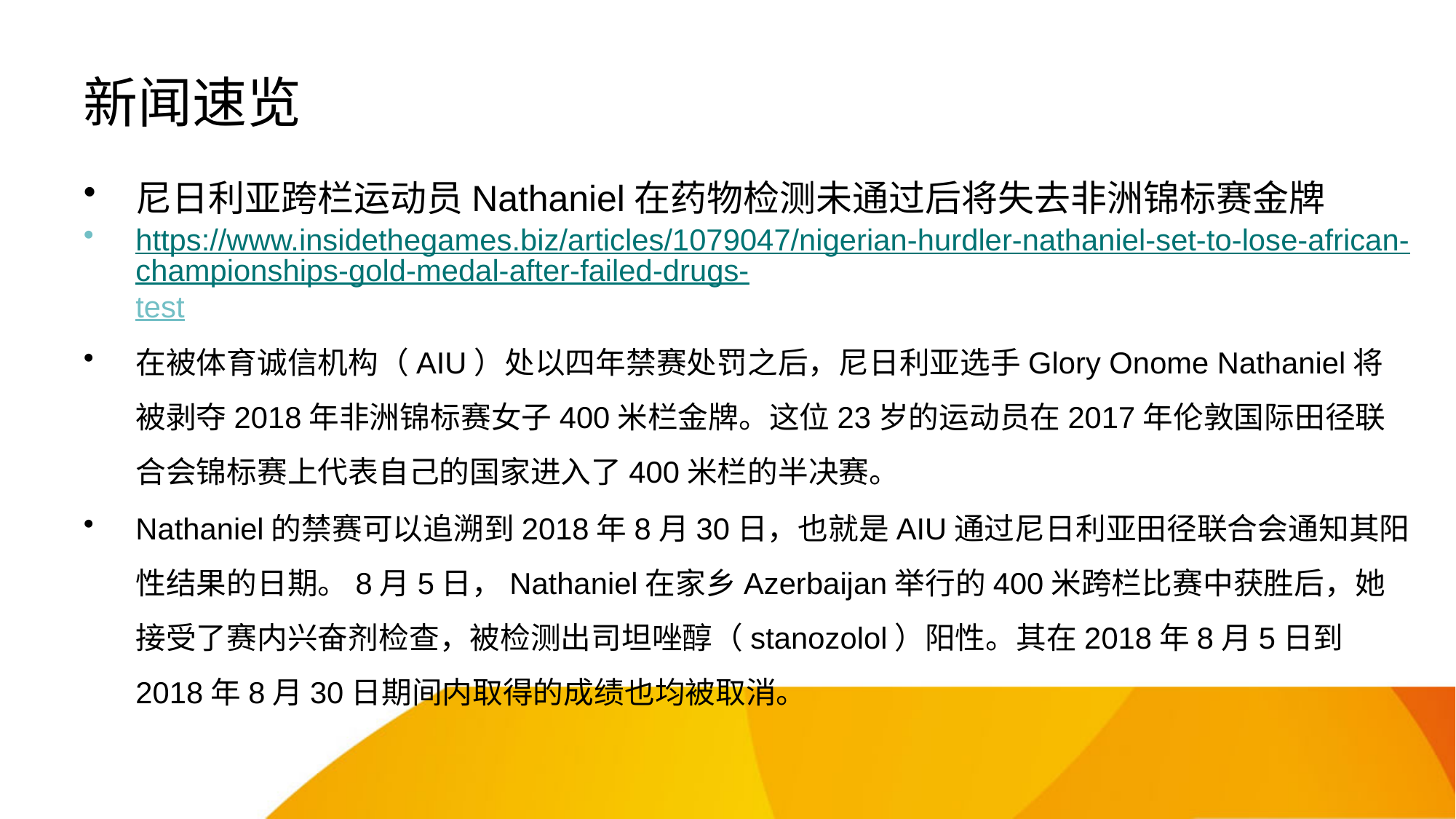

# 新闻速览
尼日利亚跨栏运动员Nathaniel在药物检测未通过后将失去非洲锦标赛金牌
https://www.insidethegames.biz/articles/1079047/nigerian-hurdler-nathaniel-set-to-lose-african-championships-gold-medal-after-failed-drugs-test
在被体育诚信机构（AIU）处以四年禁赛处罚之后，尼日利亚选手Glory Onome Nathaniel将被剥夺2018年非洲锦标赛女子400米栏金牌。这位23岁的运动员在2017年伦敦国际田径联合会锦标赛上代表自己的国家进入了400米栏的半决赛。
Nathaniel的禁赛可以追溯到2018年8月30日，也就是AIU通过尼日利亚田径联合会通知其阳性结果的日期。8月5日，Nathaniel在家乡Azerbaijan举行的400米跨栏比赛中获胜后，她接受了赛内兴奋剂检查，被检测出司坦唑醇（stanozolol）阳性。其在2018年8月5日到2018年8月30日期间内取得的成绩也均被取消。